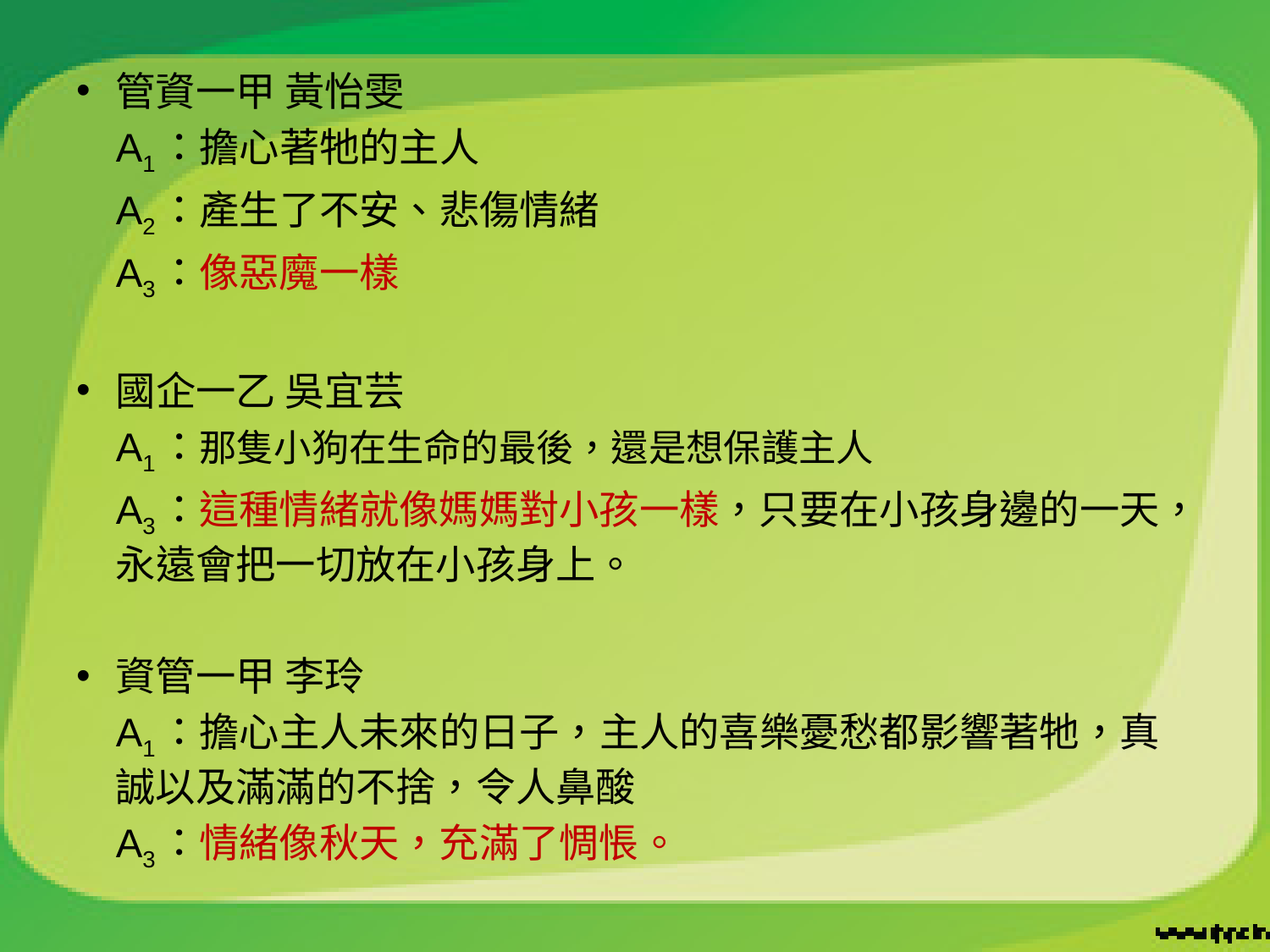

管資一甲 黃怡雯
	A1：擔心著牠的主人
	A2：產生了不安、悲傷情緒
	A3：像惡魔一樣

國企一乙 吳宜芸
	A1：那隻小狗在生命的最後，還是想保護主人
	A3：這種情緒就像媽媽對小孩一樣，只要在小孩身邊的一天，永遠會把一切放在小孩身上。

資管一甲 李玲
	A1：擔心主人未來的日子，主人的喜樂憂愁都影響著牠，真誠以及滿滿的不捨，令人鼻酸
	A3：情緒像秋天，充滿了惆悵。